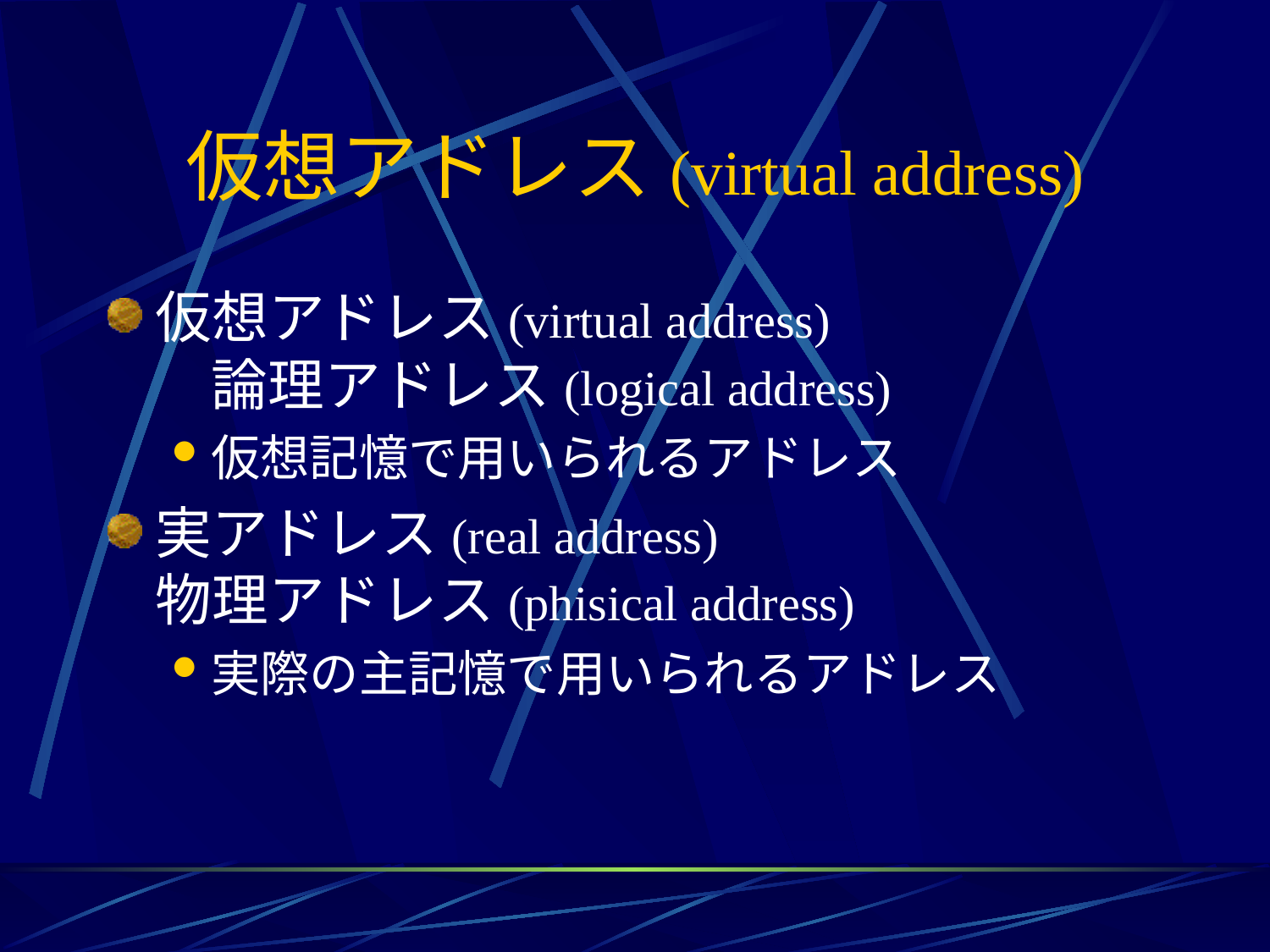

# 仮想アドレス(virtual address)
仮想アドレス(virtual address)                           論理アドレス(logical address)
仮想記憶で用いられるアドレス
実アドレス(real address)                               物理アドレス(phisical address)
実際の主記憶で用いられるアドレス